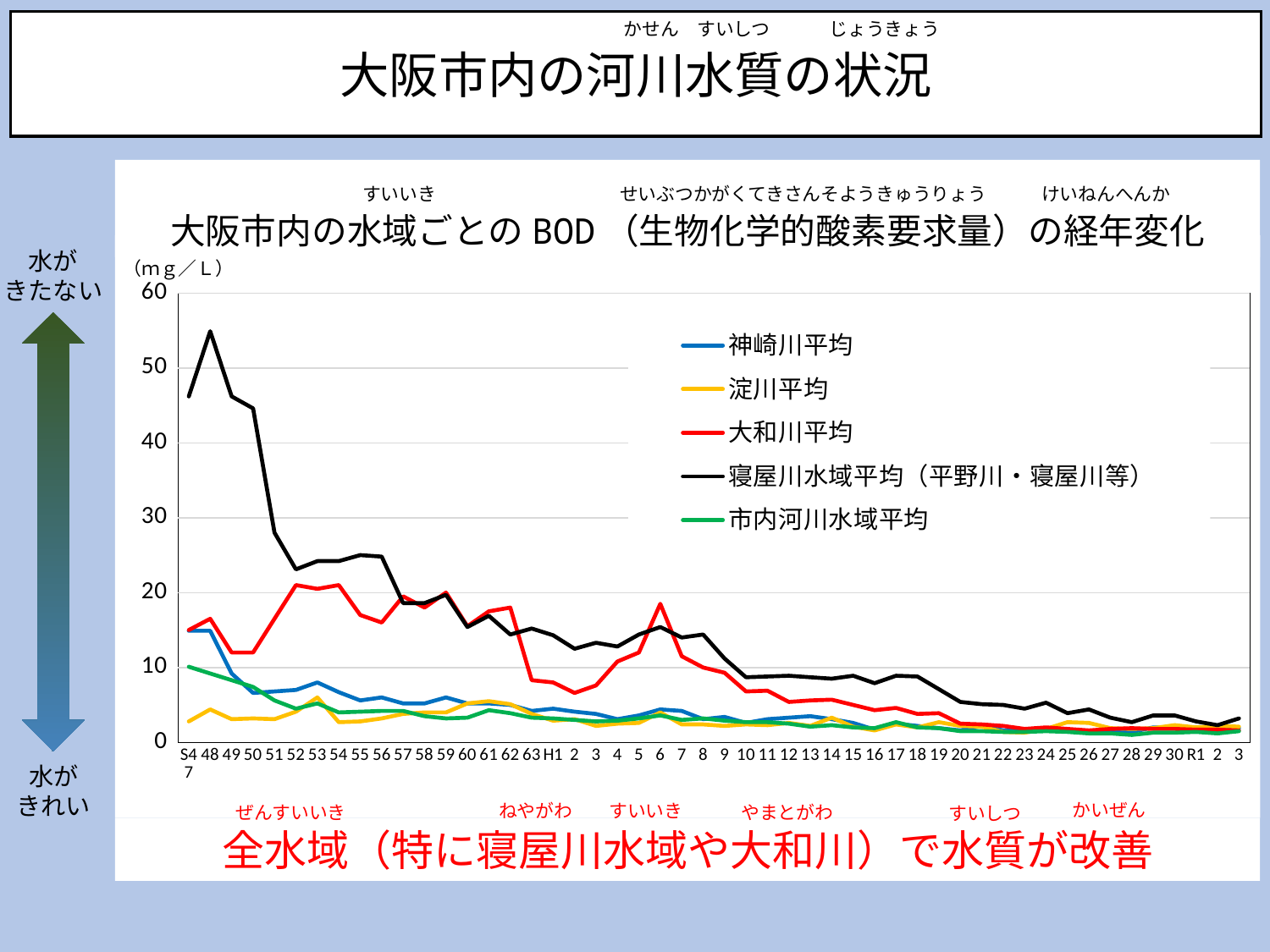

かせん　すいしつ
じょうきょう
大阪市内の河川水質の状況
大阪市内の水域ごとのBOD（生物化学的酸素要求量）の経年変化

### Chart

| Category | 神崎川平均 | 淀川平均 | 大和川平均 | 寝屋川水域平均（平野川・寝屋川等） | 市内河川水域平均 |
|---|---|---|---|---|---|
| S47 | 14.9 | 2.8 | 15.0 | 46.2 | 10.1 |
| 48 | 14.9 | 4.4 | 16.5 | 54.9 | 9.2 |
| 49 | 9.2 | 3.1 | 12.0 | 46.2 | 8.3 |
| 50 | 6.6 | 3.2 | 12.0 | 44.6 | 7.4 |
| 51 | 6.8 | 3.1 | 16.5 | 28.0 | 5.6 |
| 52 | 7.0 | 4.1 | 21.0 | 23.1 | 4.5 |
| 53 | 8.0 | 6.0 | 20.5 | 24.2 | 5.2 |
| 54 | 6.7 | 2.7 | 21.0 | 24.2 | 4.0 |
| 55 | 5.6 | 2.8 | 17.0 | 25.0 | 4.1 |
| 56 | 6.0 | 3.2 | 16.0 | 24.8 | 4.2 |
| 57 | 5.2 | 3.8 | 19.5 | 18.6 | 4.2 |
| 58 | 5.2 | 4.0 | 18.0 | 18.6 | 3.5 |
| 59 | 6.0 | 4.0 | 20.0 | 19.7 | 3.2 |
| 60 | 5.2 | 5.2 | 15.5 | 15.4 | 3.3 |
| 61 | 5.2 | 5.5 | 17.5 | 16.9 | 4.3 |
| 62 | 5.0 | 5.1 | 18.0 | 14.4 | 3.9 |
| 63 | 4.2 | 3.8 | 8.3 | 15.2 | 3.3 |
| H1 | 4.5 | 2.9 | 8.0 | 14.3 | 3.2 |
| 2 | 4.1 | 3.1 | 6.6 | 12.5 | 3.0 |
| 3 | 3.8 | 2.2 | 7.6 | 13.3 | 2.8 |
| 4 | 3.1 | 2.5 | 10.8 | 12.8 | 2.9 |
| 5 | 3.6 | 2.6 | 12.0 | 14.4 | 3.2 |
| 6 | 4.4 | 4.0 | 18.5 | 15.4 | 3.6 |
| 7 | 4.2 | 2.4 | 11.5 | 14.0 | 3.0 |
| 8 | 3.1 | 2.4 | 10.0 | 14.4 | 3.2 |
| 9 | 3.4 | 2.2 | 9.3 | 11.2 | 2.9 |
| 10 | 2.6 | 2.4 | 6.8 | 8.7 | 2.7 |
| 11 | 3.1 | 2.3 | 6.9 | 8.8 | 2.7 |
| 12 | 3.3 | 2.6 | 5.4 | 8.9 | 2.5 |
| 13 | 3.5 | 2.2 | 5.6 | 8.7 | 2.1 |
| 14 | 3.1 | 3.3 | 5.7 | 8.5 | 2.3 |
| 15 | 2.6 | 2.1 | 5.0 | 8.9 | 2.0 |
| 16 | 1.7 | 1.6 | 4.3 | 7.9 | 1.9 |
| 17 | 2.5 | 2.4 | 4.6 | 8.9 | 2.7 |
| 18 | 2.2 | 2.0 | 3.8 | 8.8 | 2.0 |
| 19 | 1.9 | 2.7 | 3.9 | 7.1 | 1.9 |
| 20 | 1.6 | 2.2 | 2.5 | 5.4 | 1.5 |
| 21 | 2.2 | 2.1 | 2.4 | 5.1 | 1.5 |
| 22 | 1.6 | 1.4 | 2.2 | 5.0 | 1.4 |
| 23 | 1.7 | 1.3 | 1.8 | 4.5 | 1.4 |
| 24 | 1.9 | 1.8 | 2.0 | 5.3 | 1.5 |
| 25 | 1.6 | 2.7 | 1.8 | 3.9 | 1.4 |
| 26 | 1.3 | 2.6 | 1.6 | 4.4 | 1.2 |
| 27 | 1.4 | 1.9 | 1.8 | 3.3 | 1.2 |
| 28 | 1.4 | 1.8 | 1.9 | 2.7 | 1.0 |
| 29 | 2.0 | 1.9 | 1.8 | 3.6 | 1.3 |
| 30 | 1.9 | 2.3 | 1.8 | 3.6 | 1.3 |
| R1 | 1.7 | 2.0 | 1.7 | 2.8 | 1.4 |
| 2 | 1.6 | 2.2 | 1.7 | 2.3 | 1.2 |
| 3 | 1.9 | 2.1 | 1.6 | 3.2 | 1.5 |
全水域（特に寝屋川水域や大和川）で水質が改善
すいいき　　　　　　　　　　せいぶつかがくてきさんそようきゅうりょう　　　けいねんへんか
水が
きたない

水が
きれい
かいぜん
ねやがわ　　すいいき
ぜんすいいき
やまとがわ
すいしつ